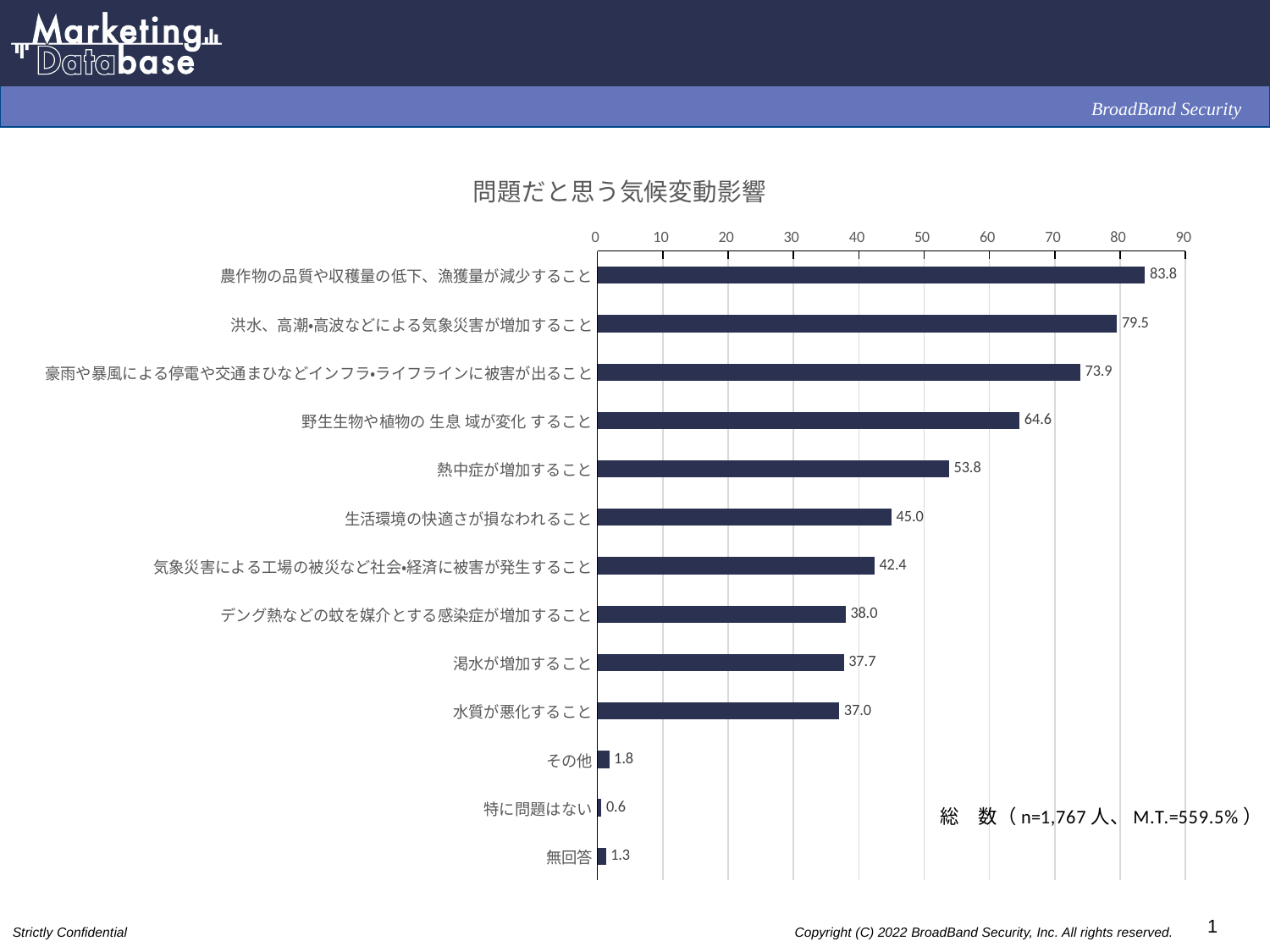

### Chart: 問題だと思う気候変動影響

| Category |  |
|---|---|
| 農作物の品質や収穫量の低下、漁獲量が減少すること | 83.8 |
| 洪水、高潮・高波などによる気象災害が増加すること | 79.5 |
| 豪雨や暴風による停電や交通まひなどインフラ・ライフラインに被害が出ること | 73.9 |
| 野生生物や植物の 生息 域が変化 すること | 64.6 |
| 熱中症が増加すること | 53.8 |
| 生活環境の快適さが損なわれること | 45.0 |
| 気象災害による工場の被災など社会・経済に被害が発生すること | 42.4 |
| デング熱などの蚊を媒介とする感染症が増加すること | 38.0 |
| 渇水が増加すること | 37.7 |
| 水質が悪化すること | 37.0 |
| その他 | 1.8 |
| 特に問題はない | 0.6 |
| 無回答 | 1.3 |